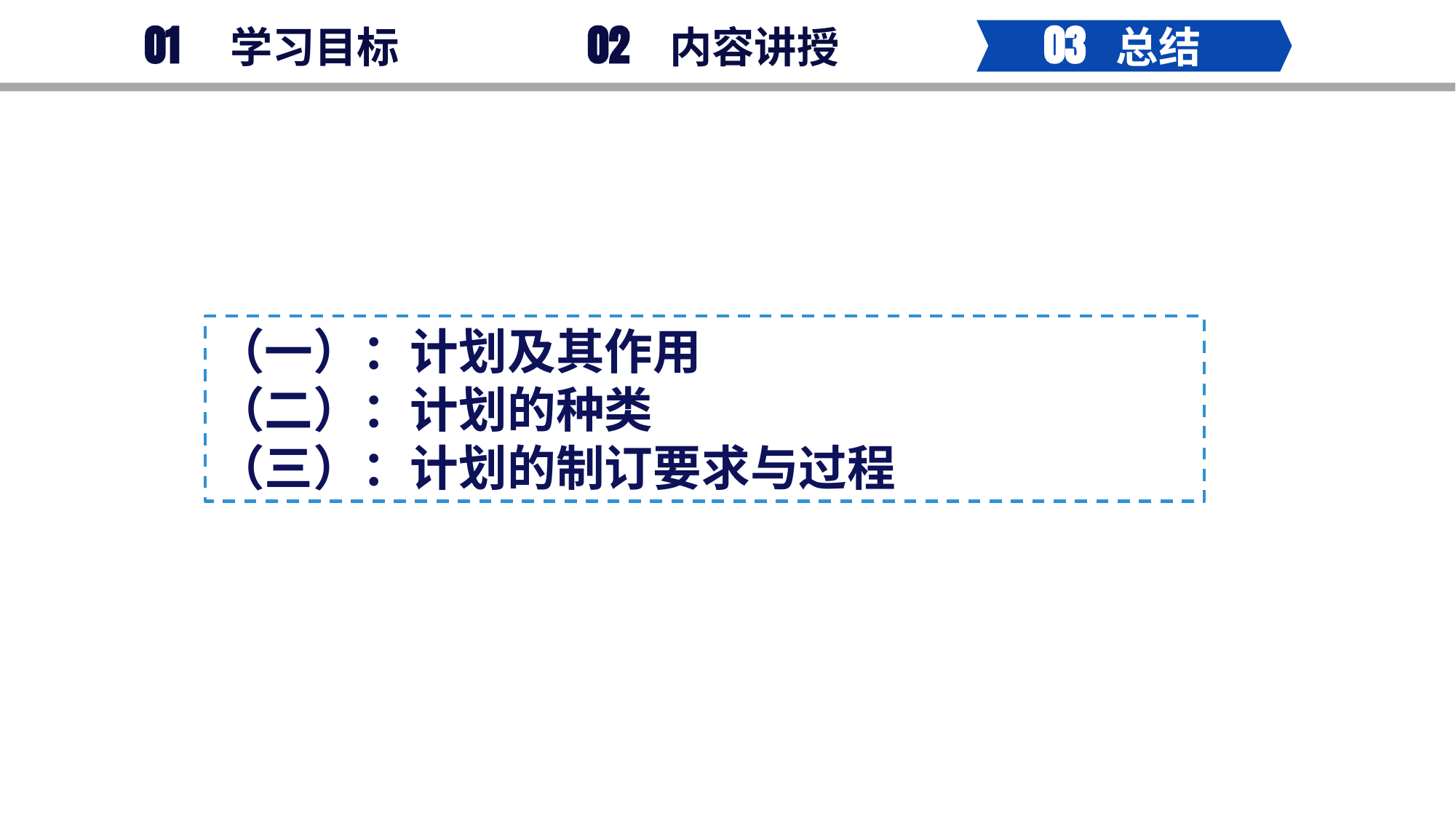

02   内容讲授

03  总结
01    学习目标

明 年 工 作 计 划
（一）：计划及其作用
（二）：计划的种类
（三）：计划的制订要求与过程